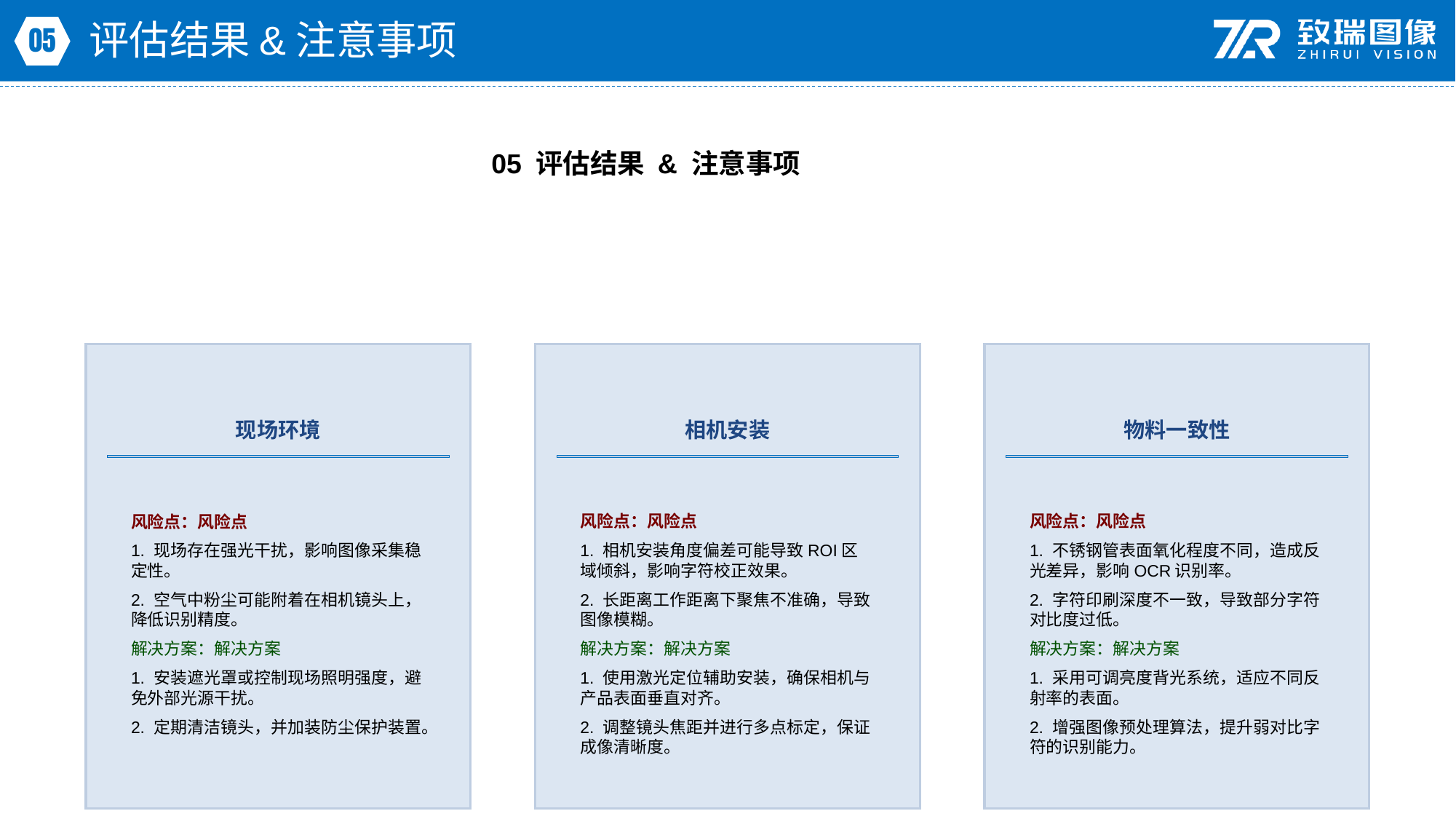

评估结果&注意事项
05

05 评估结果 & 注意事项

现场环境

相机安装

物料一致性

风险点：风险点
1. 现场存在强光干扰，影响图像采集稳定性。
2. 空气中粉尘可能附着在相机镜头上，降低识别精度。
解决方案：解决方案
1. 安装遮光罩或控制现场照明强度，避免外部光源干扰。
2. 定期清洁镜头，并加装防尘保护装置。

风险点：风险点
1. 相机安装角度偏差可能导致ROI区域倾斜，影响字符校正效果。
2. 长距离工作距离下聚焦不准确，导致图像模糊。
解决方案：解决方案
1. 使用激光定位辅助安装，确保相机与产品表面垂直对齐。
2. 调整镜头焦距并进行多点标定，保证成像清晰度。

风险点：风险点
1. 不锈钢管表面氧化程度不同，造成反光差异，影响OCR识别率。
2. 字符印刷深度不一致，导致部分字符对比度过低。
解决方案：解决方案
1. 采用可调亮度背光系统，适应不同反射率的表面。
2. 增强图像预处理算法，提升弱对比字符的识别能力。